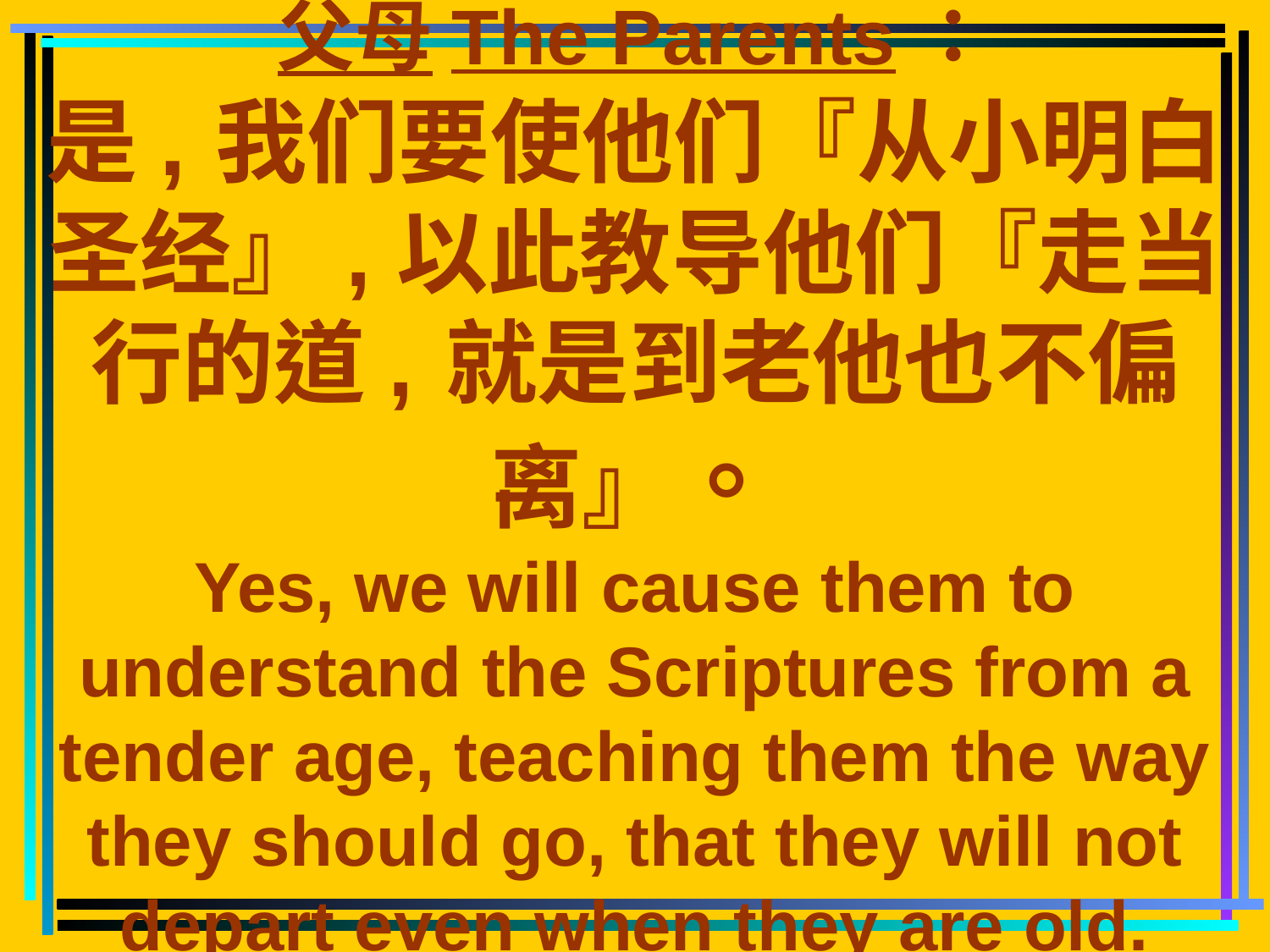

# 父母The Parents： 是, 我们要使他们『从小明白圣经』, 以此教导他们『走当行的道, 就是到老他也不偏离』。 Yes, we will cause them to understand the Scriptures from a tender age, teaching them the way they should go, that they will not depart even when they are old.